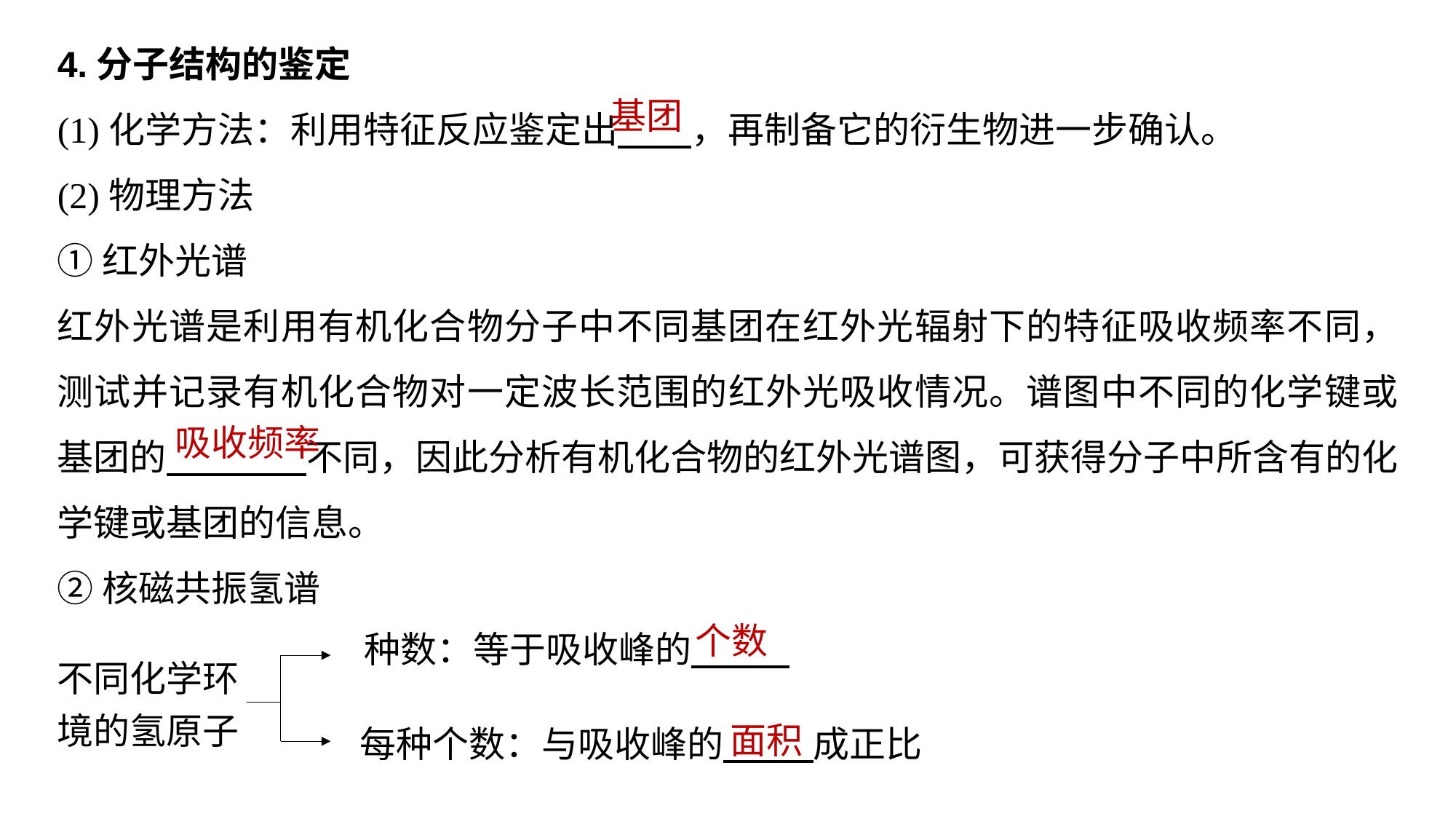

4.分子结构的鉴定
(1)化学方法：利用特征反应鉴定出         ，再制备它的衍生物进一步确认。
(2)物理方法
①红外光谱
红外光谱是利用有机化合物分子中不同基团在红外光辐射下的特征吸收频率不同，测试并记录有机化合物对一定波长范围的红外光吸收情况。谱图中不同的化学键或基团的                 不同，因此分析有机化合物的红外光谱图，可获得分子中所含有的化学键或基团的信息。
②核磁共振氢谱
基团
吸收频率
个数
种数：等于吸收峰的
不同化学环境的氢原子
面积
每种个数：与吸收峰的           成正比